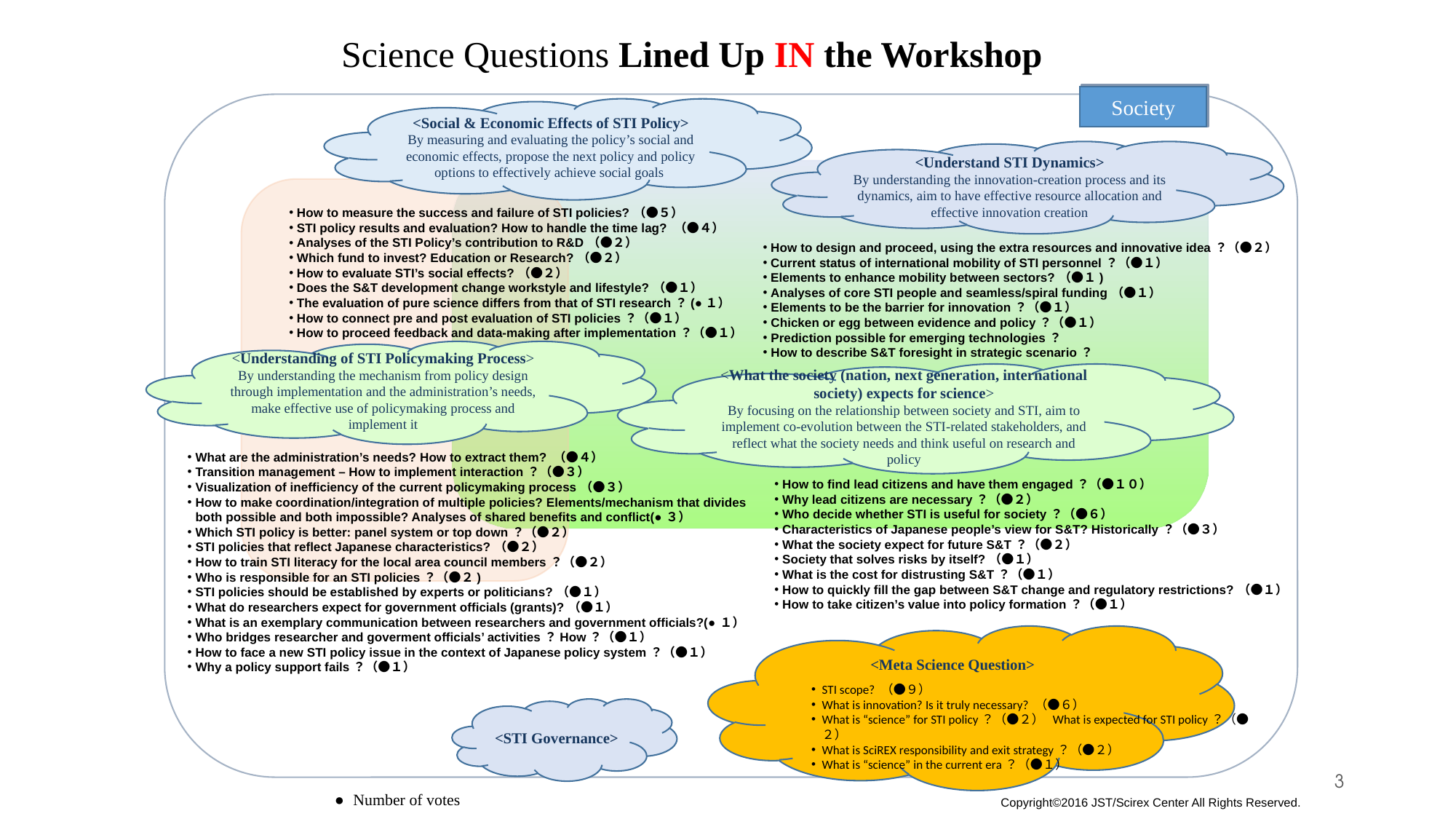

～は何か。～はどうするか。どうしたら良いか。
Science Questions Lined Up IN the Workshop

社会
Society

<Social & Economic Effects of STI Policy>
By measuring and evaluating the policy’s social and economic effects, propose the next policy and policy options to effectively achieve social goals

<Understand STI Dynamics>
By understanding the innovation-creation process and its dynamics, aim to have effective resource allocation and effective innovation creation

How to measure the success and failure of STI policies?（●５）
STI policy results and evaluation? How to handle the time lag? （●４）
Analyses of the STI Policy’s contribution to R&D（●２）
Which fund to invest? Education or Research?（●２）
How to evaluate STI’s social effects?（●２）
Does the S&T development change workstyle and lifestyle?（●１）
The evaluation of pure science differs from that of STI research？(●１）
How to connect pre and post evaluation of STI policies？（●１）
How to proceed feedback and data-making after implementation？（●１）
How to design and proceed, using the extra resources and innovative idea？（●２）
Current status of international mobility of STI personnel？（●１）
Elements to enhance mobility between sectors?（●１)
Analyses of core STI people and seamless/spiral funding（●１）
 Elements to be the barrier for innovation？（●１）
 Chicken or egg between evidence and policy？（●１）
 Prediction possible for emerging technologies？
 How to describe S&T foresight in strategic scenario？
<Understanding of STI Policymaking Process>
By understanding the mechanism from policy design through implementation and the administration’s needs, make effective use of policymaking process and implement it
<What the society (nation, next generation, international society) expects for science>
By focusing on the relationship between society and STI, aim to implement co-evolution between the STI-related stakeholders, and reflect what the society needs and think useful on research and policy
What are the administration’s needs? How to extract them? （●４）
Transition management – How to implement interaction？（●３）
Visualization of inefficiency of the current policymaking process（●３）
How to make coordination/integration of multiple policies? Elements/mechanism that divides both possible and both impossible? Analyses of shared benefits and conflict(●３）
Which STI policy is better: panel system or top down？（●２）
STI policies that reflect Japanese characteristics?（●２）
How to train STI literacy for the local area council members？（●２）
Who is responsible for an STI policies？（●２)
STI policies should be established by experts or politicians?（●１）
What do researchers expect for government officials (grants)?（●１）
What is an exemplary communication between researchers and government officials?(●１）
Who bridges researcher and goverment officials’ activities？How？（●１）
How to face a new STI policy issue in the context of Japanese policy system？（●１）
Why a policy support fails？（●１）
How to find lead citizens and have them engaged？（●１０）
Why lead citizens are necessary？（●２）
Who decide whether STI is useful for society？（●６）
Characteristics of Japanese people’s view for S&T? Historically？（●３）
What the society expect for future S&T？（●２）
Society that solves risks by itself?（●１）
What is the cost for distrusting S&T？（●１）
How to quickly fill the gap between S&T change and regulatory restrictions?（●１）
How to take citizen’s value into policy formation？（●１）

<Meta Science Question>

STI scope? （●９）
What is innovation? Is it truly necessary? （●６）
What is “science” for STI policy？（●２）  What is expected for STI policy？（●２）
What is SciREX responsibility and exit strategy？（●２）
What is “science” in the current era？（●１）
<STI Governance>
3
                                ●  Number of votes
Copyright©2016 JST/Scirex Center All Rights Reserved.